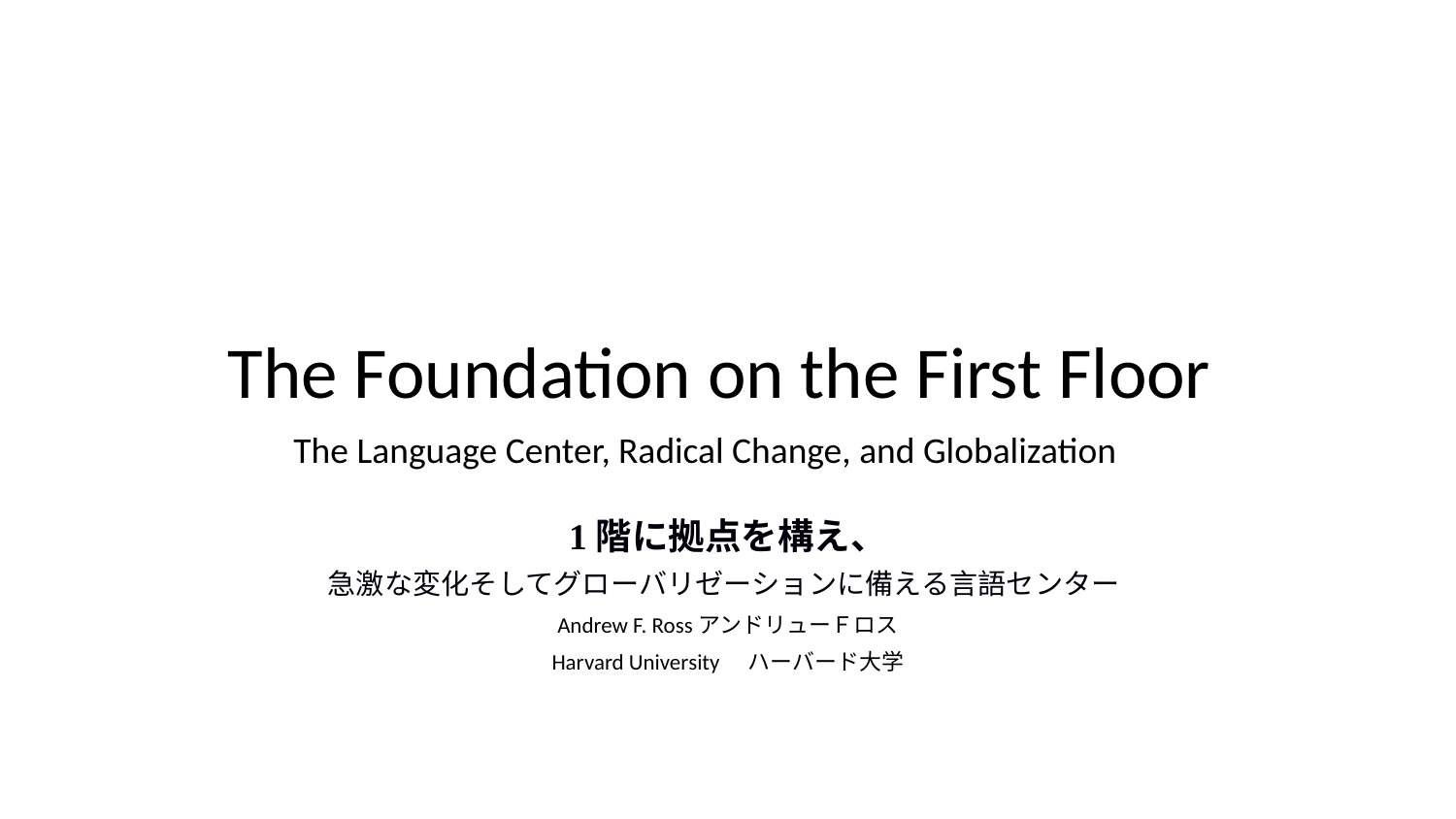

# The Foundation on the First Floor
The Language Center, Radical Change, and Globalization

1階に拠点を構え、
急激な変化そしてグローバリゼーションに備える言語センター
Andrew F. RossアンドリューＦロス
Harvard University　ハーバード大学